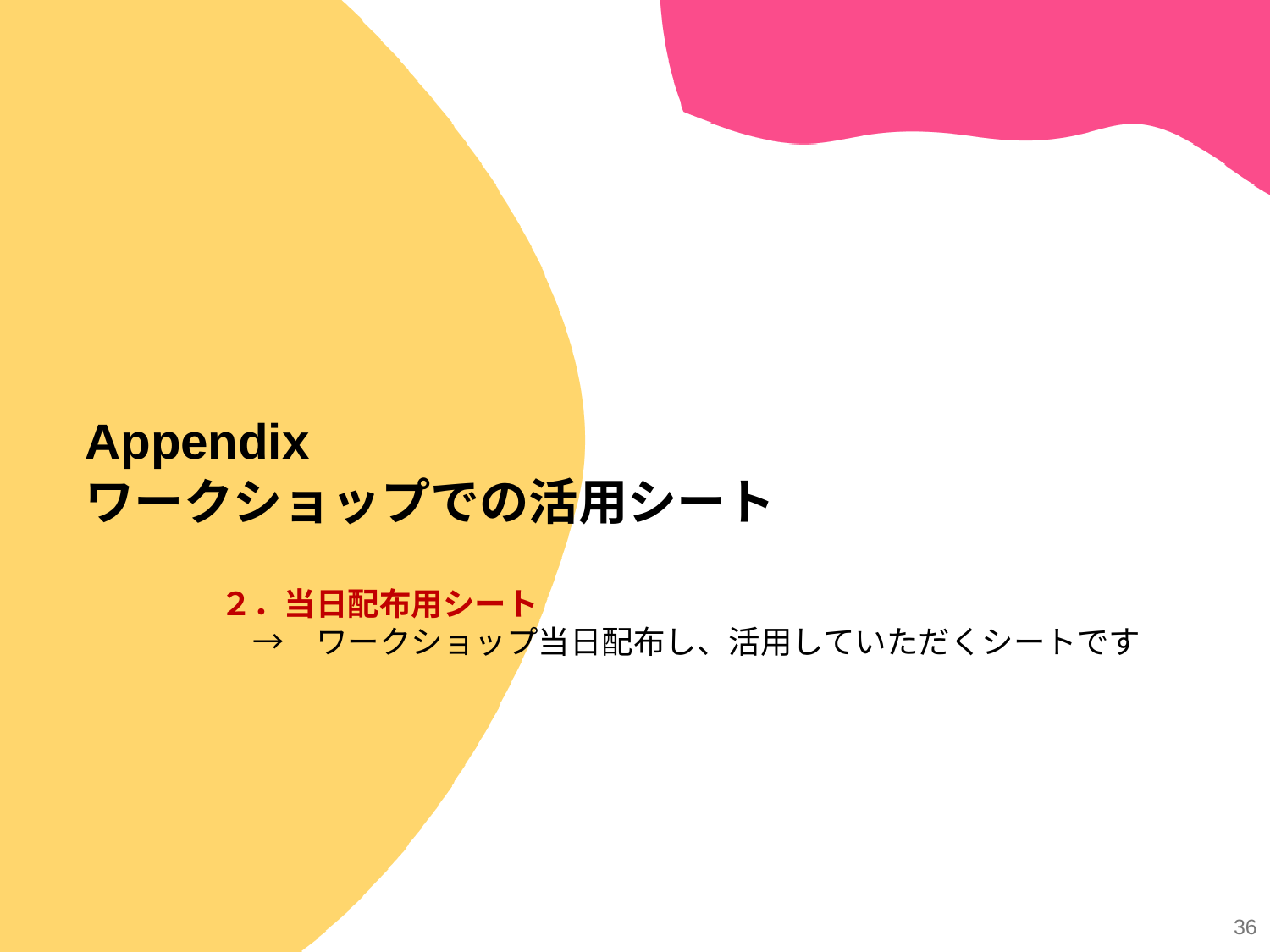

# Appendix ワークショップでの活用シート
２．当日配布用シート
　→　ワークショップ当日配布し、活用していただくシートです
36